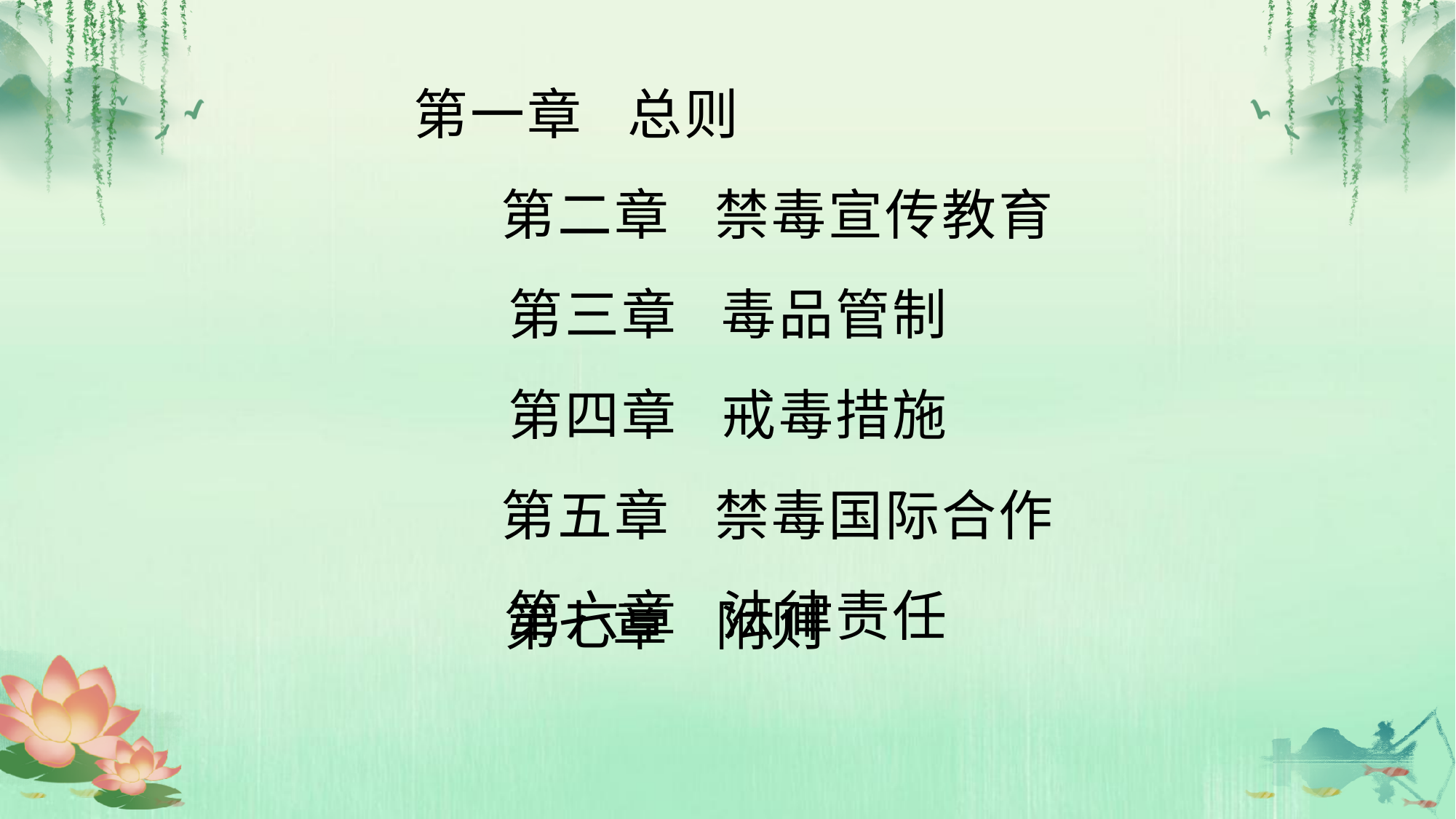

第一章   总则
      第二章   禁毒宣传教育
第三章   毒品管制
第四章   戒毒措施
      第五章   禁毒国际合作
第六章   法律责任

第七章    附则